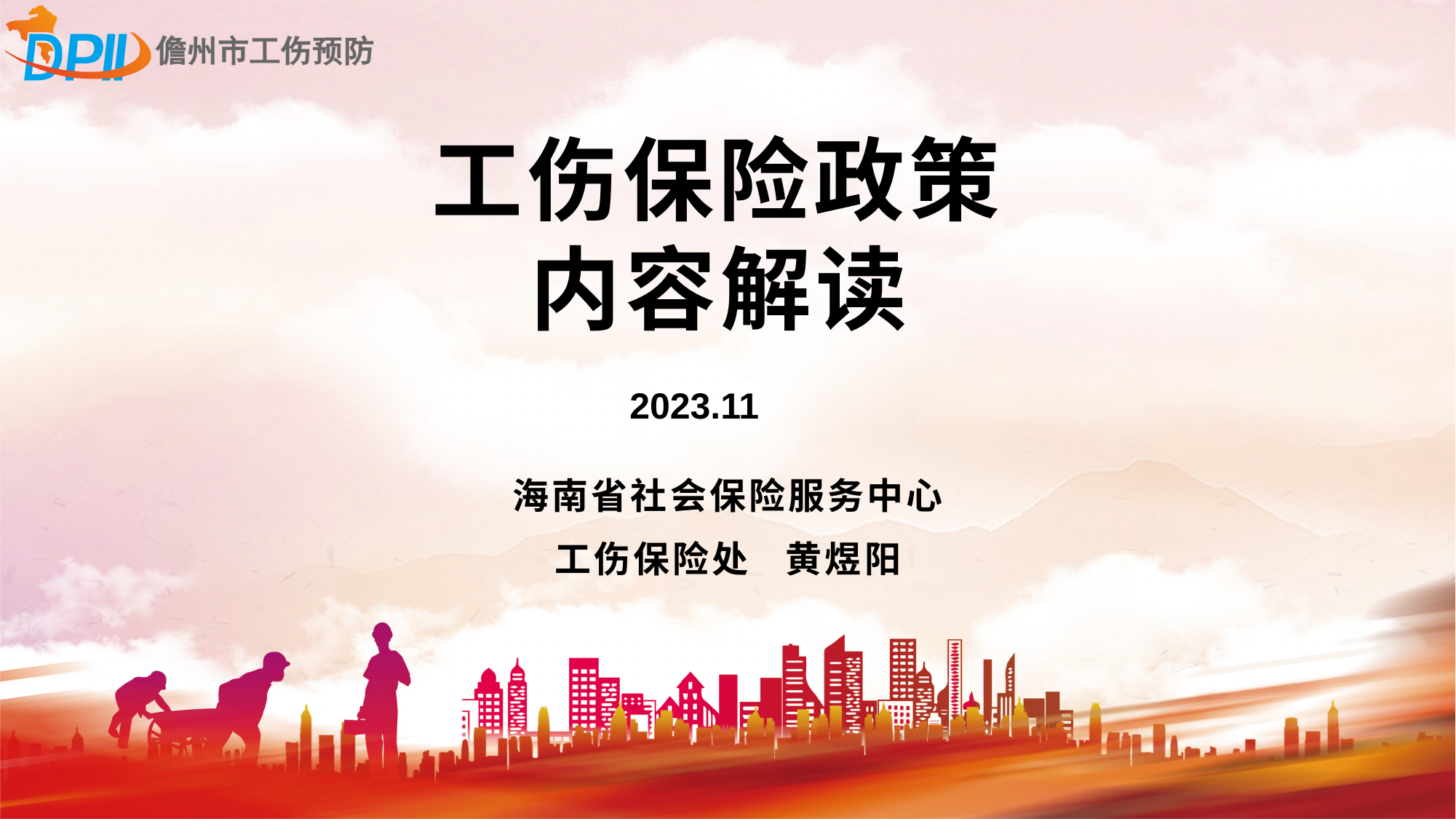

# 工伤保险政策 内容解读
2023.11
海南省社会保险服务中心
工伤保险处   黄煜阳